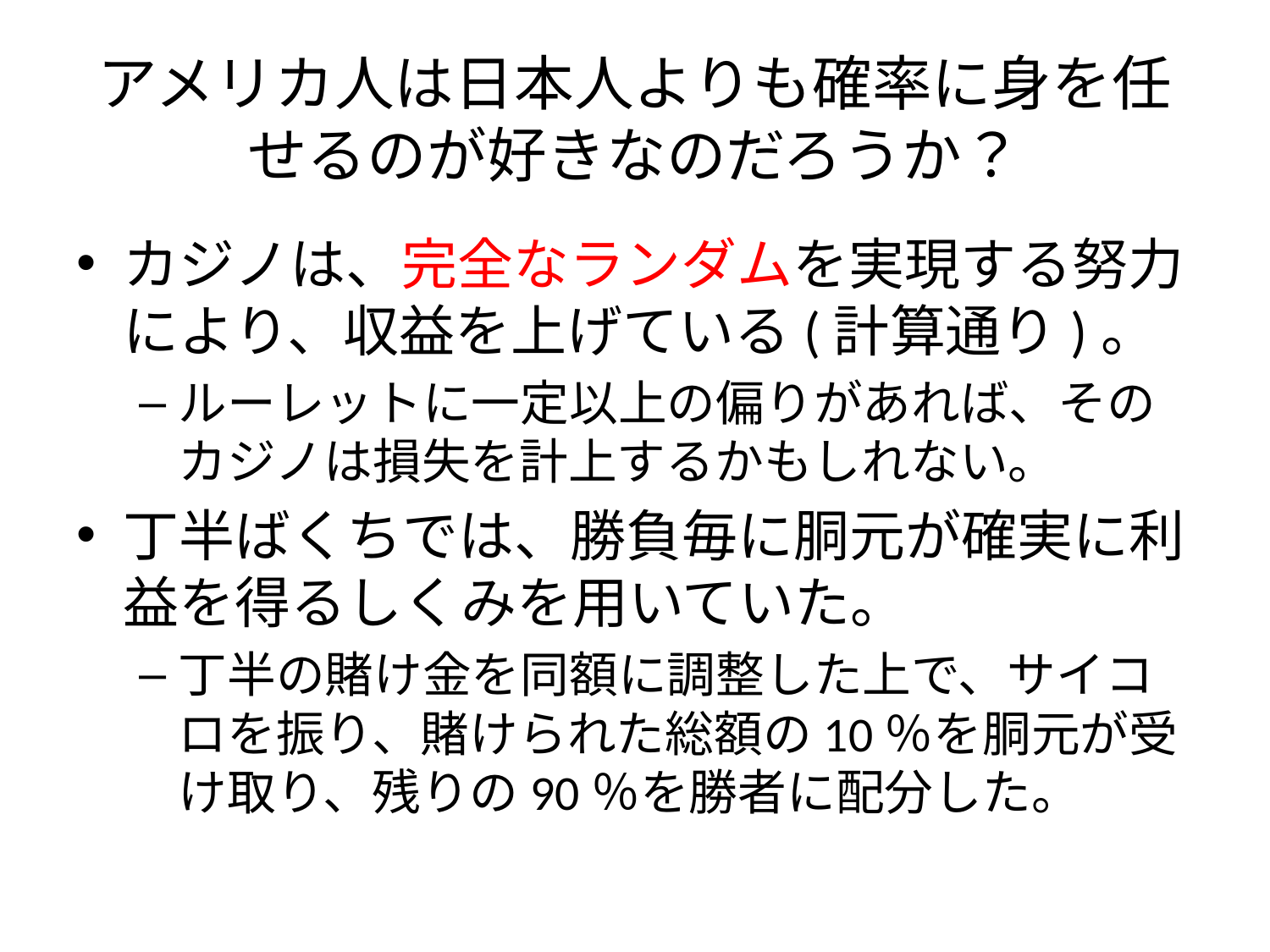

# アメリカ人は日本人よりも確率に身を任せるのが好きなのだろうか？
カジノは、完全なランダムを実現する努力により、収益を上げている(計算通り)。
ルーレットに一定以上の偏りがあれば、そのカジノは損失を計上するかもしれない。
丁半ばくちでは、勝負毎に胴元が確実に利益を得るしくみを用いていた。
丁半の賭け金を同額に調整した上で、サイコロを振り、賭けられた総額の10％を胴元が受け取り、残りの90％を勝者に配分した。